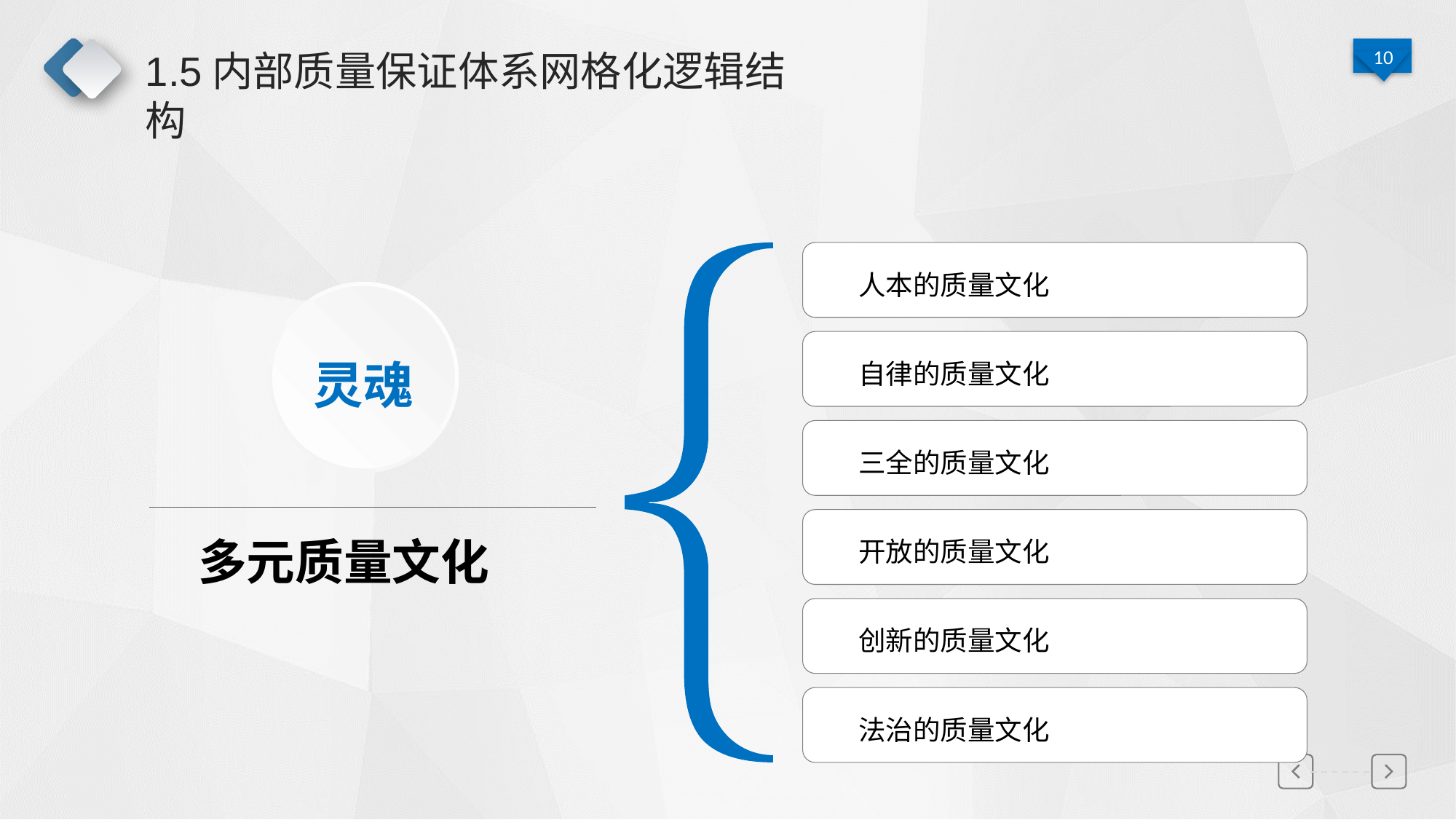

# 1.5内部质量保证体系网格化逻辑结构

人本的质量文化

灵魂
自律的质量文化

三全的质量文化

多元质量文化
开放的质量文化

创新的质量文化

法治的质量文化
延迟符
延迟符